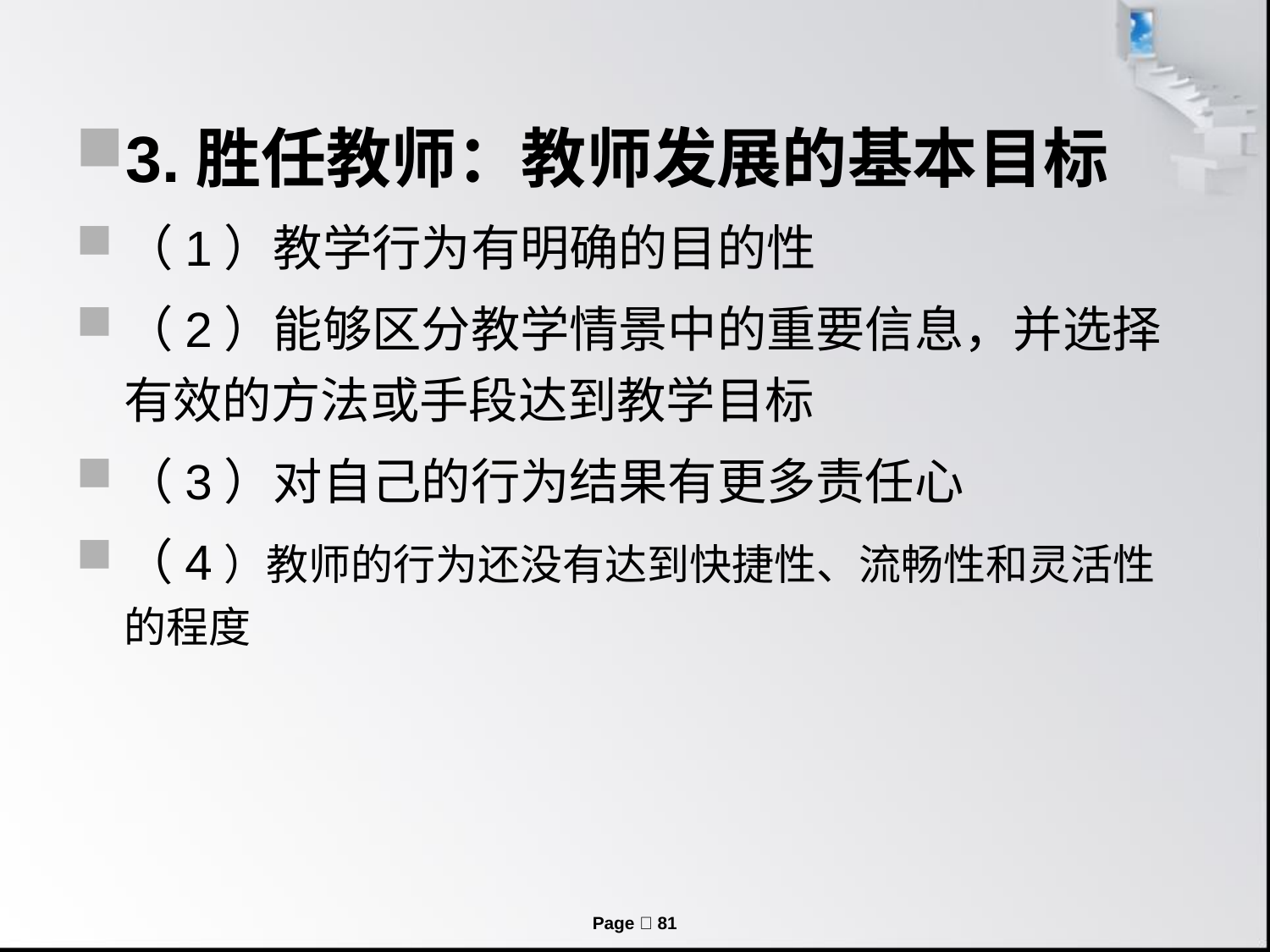

3.胜任教师：教师发展的基本目标
（1）教学行为有明确的目的性
（2）能够区分教学情景中的重要信息，并选择有效的方法或手段达到教学目标
（3）对自己的行为结果有更多责任心
（4）教师的行为还没有达到快捷性、流畅性和灵活性的程度